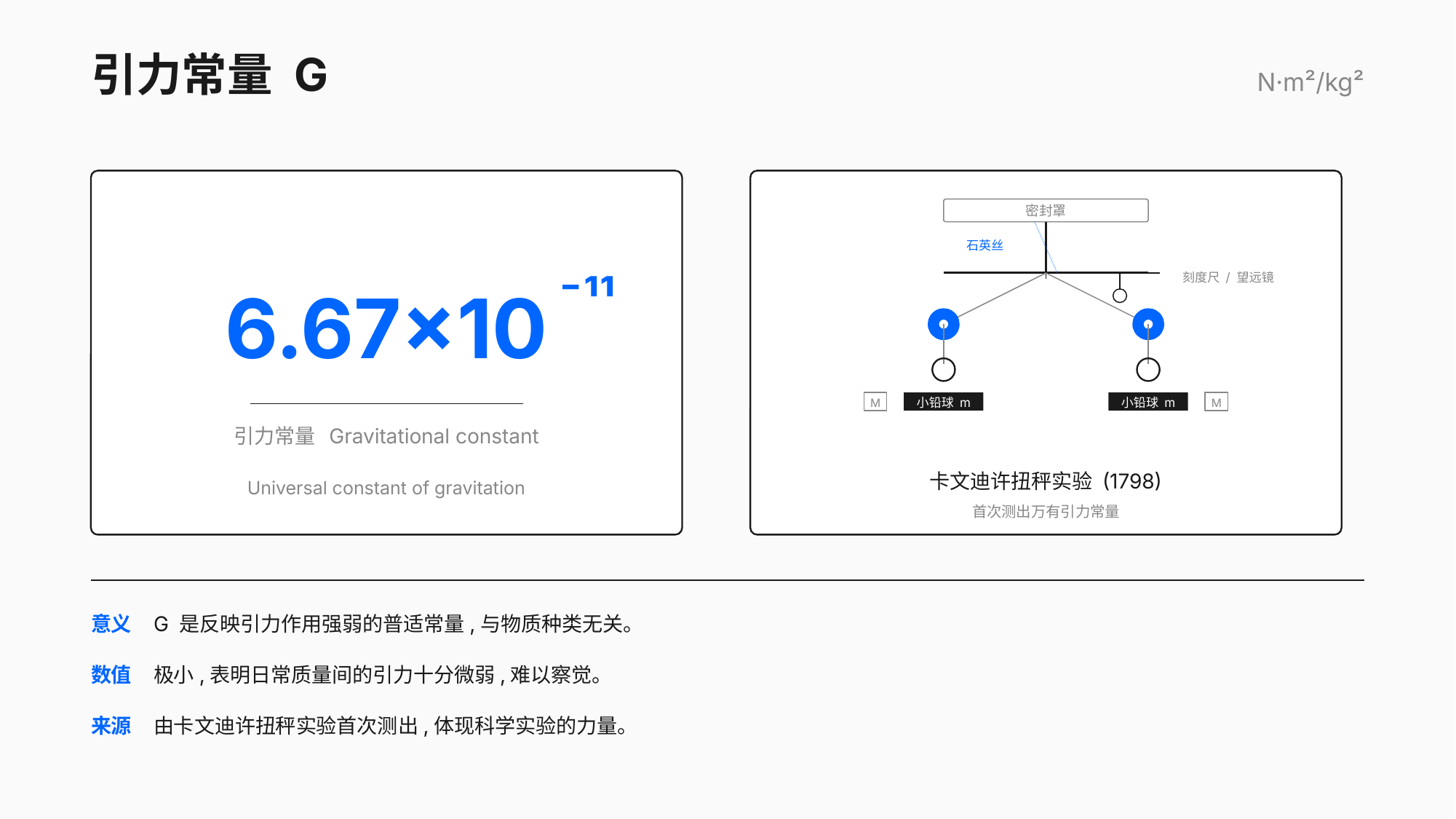

引力常量 G
N·m²/kg²

密封罩

石英丝
⁻¹¹
刻度尺 / 望远镜

6.67×10

小铅球 m
小铅球 m
M
M

引力常量  Gravitational constant
卡文迪许扭秤实验 (1798)
Universal constant of gravitation
首次测出万有引力常量

意义
G 是反映引力作用强弱的普适常量,与物质种类无关。
数值
极小,表明日常质量间的引力十分微弱,难以察觉。
来源
由卡文迪许扭秤实验首次测出,体现科学实验的力量。